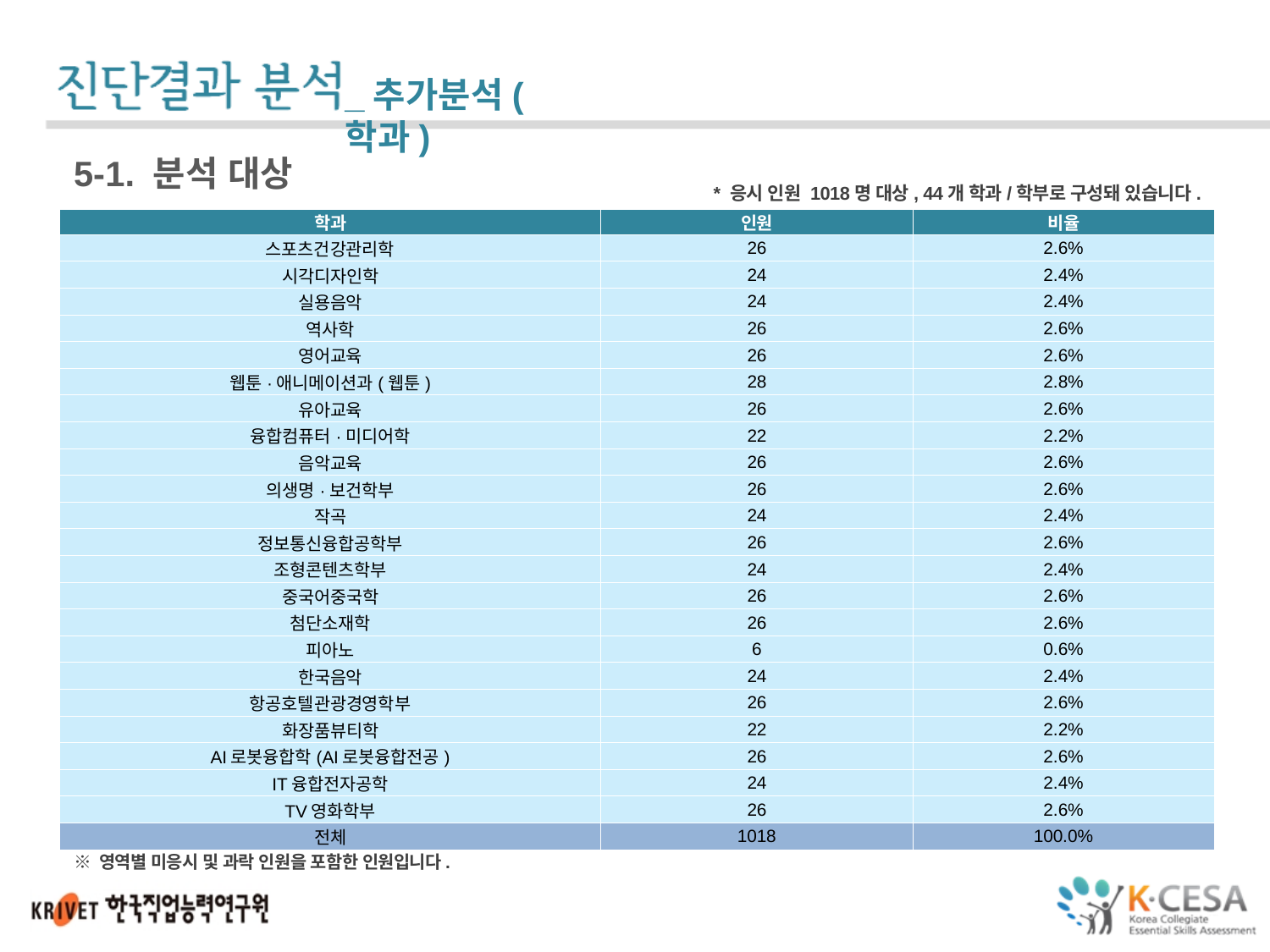

_추가분석(학과)
5-1. 분석 대상
* 응시 인원 1018명 대상, 44개 학과/학부로 구성돼 있습니다.
| 학과 | 인원 | 비율 |
| --- | --- | --- |
| 스포츠건강관리학 | 26 | 2.6% |
| 시각디자인학 | 24 | 2.4% |
| 실용음악 | 24 | 2.4% |
| 역사학 | 26 | 2.6% |
| 영어교육 | 26 | 2.6% |
| 웹툰·애니메이션과(웹툰) | 28 | 2.8% |
| 유아교육 | 26 | 2.6% |
| 융합컴퓨터·미디어학 | 22 | 2.2% |
| 음악교육 | 26 | 2.6% |
| 의생명·보건학부 | 26 | 2.6% |
| 작곡 | 24 | 2.4% |
| 정보통신융합공학부 | 26 | 2.6% |
| 조형콘텐츠학부 | 24 | 2.4% |
| 중국어중국학 | 26 | 2.6% |
| 첨단소재학 | 26 | 2.6% |
| 피아노 | 6 | 0.6% |
| 한국음악 | 24 | 2.4% |
| 항공호텔관광경영학부 | 26 | 2.6% |
| 화장품뷰티학 | 22 | 2.2% |
| AI로봇융합학(AI로봇융합전공) | 26 | 2.6% |
| IT융합전자공학 | 24 | 2.4% |
| TV영화학부 | 26 | 2.6% |
| 전체 | 1018 | 100.0% |
※ 영역별 미응시 및 과락 인원을 포함한 인원입니다.